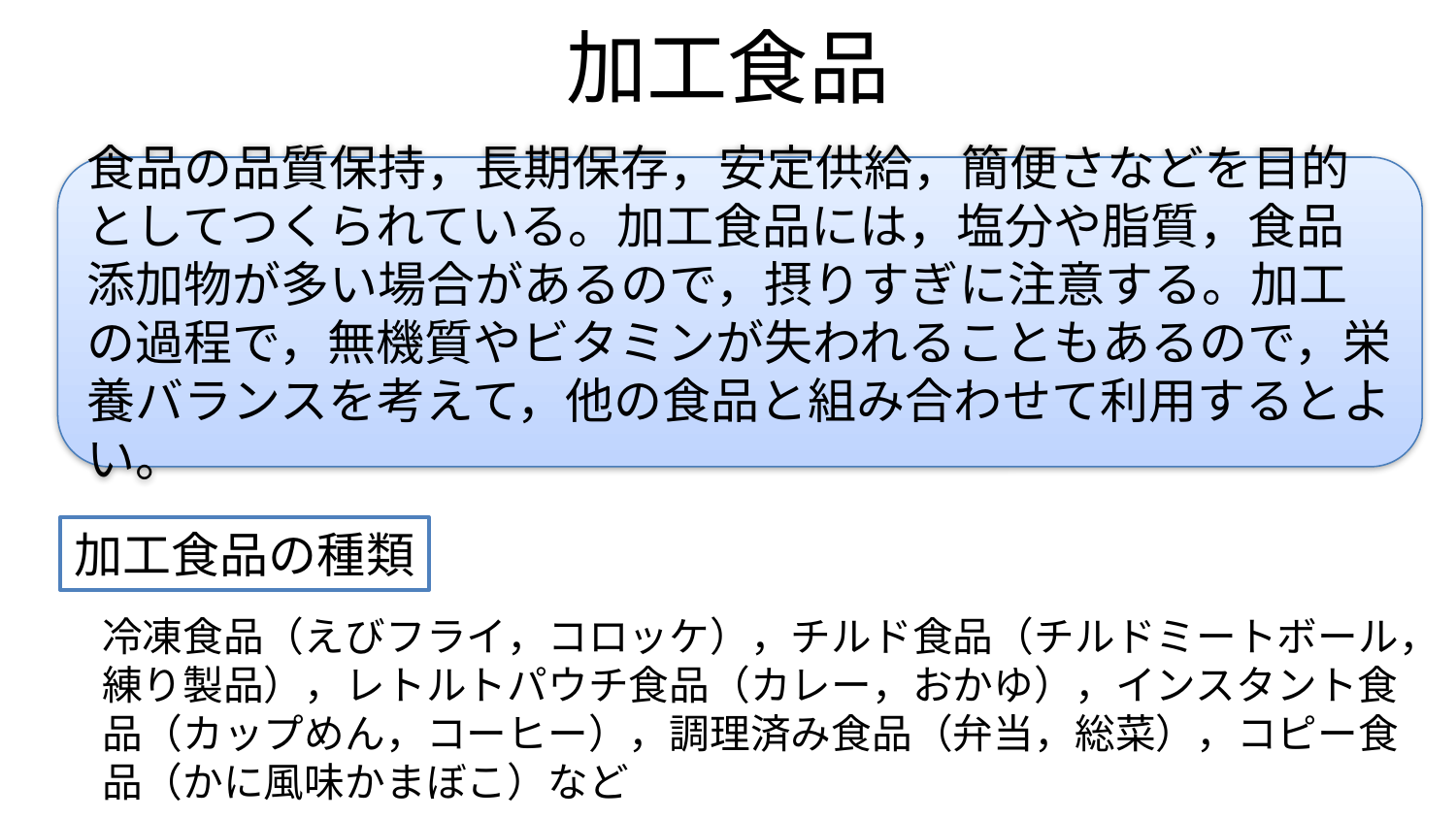

# 加工食品
食品の品質保持，長期保存，安定供給，簡便さなどを目的としてつくられている。加工食品には，塩分や脂質，食品添加物が多い場合があるので，摂りすぎに注意する。加工の過程で，無機質やビタミンが失われることもあるので，栄養バランスを考えて，他の食品と組み合わせて利用するとよい。
加工食品の種類
冷凍食品（えびフライ，コロッケ），チルド食品（チルドミートボール，練り製品），レトルトパウチ食品（カレー，おかゆ），インスタント食品（カップめん，コーヒー），調理済み食品（弁当，総菜），コピー食品（かに風味かまぼこ）など